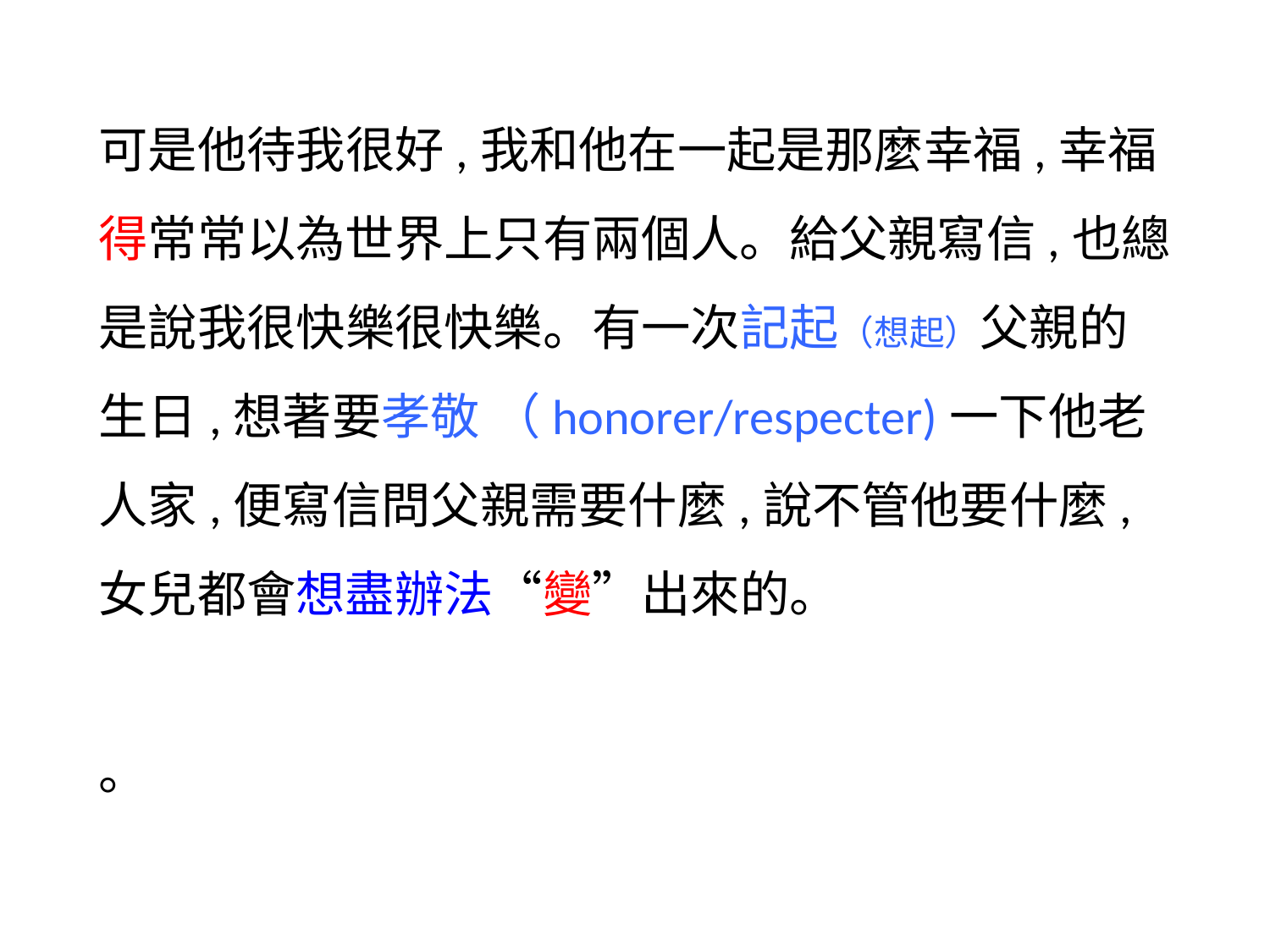

可是他待我很好,我和他在一起是那麼幸福,幸福得常常以為世界上只有兩個人。給父親寫信,也總是說我很快樂很快樂。有一次記起（想起）父親的生日,想著要孝敬 （honorer/respecter)一下他老人家,便寫信問父親需要什麼,說不管他要什麼,女兒都會想盡辦法“變”出來的。

。